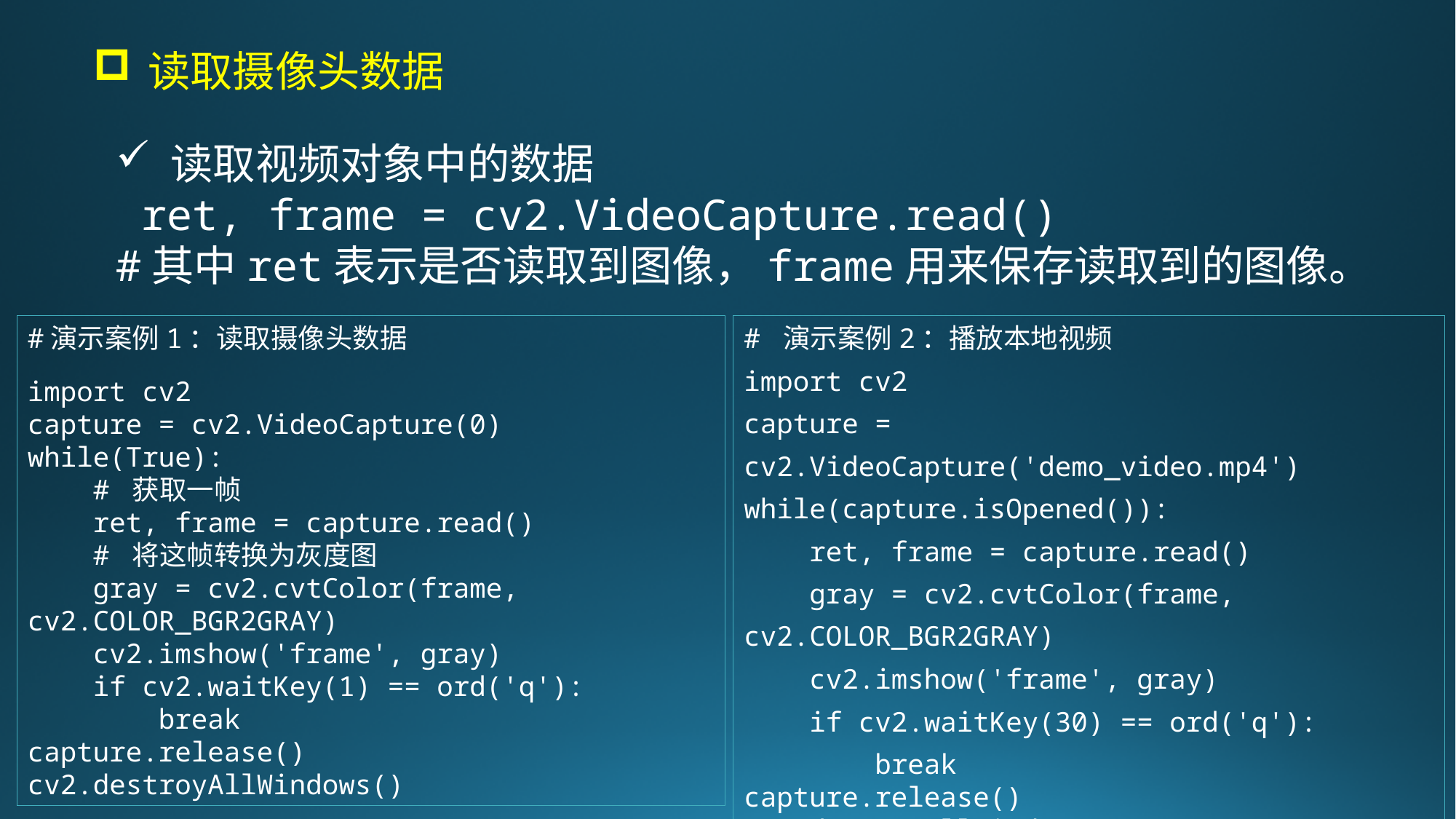

读取摄像头数据
读取视频对象中的数据
 ret, frame = cv2.VideoCapture.read()
#其中ret表示是否读取到图像，frame用来保存读取到的图像。
#演示案例1：读取摄像头数据

import cv2
capture = cv2.VideoCapture(0)
while(True):
    # 获取一帧
    ret, frame = capture.read()
    # 将这帧转换为灰度图
    gray = cv2.cvtColor(frame, cv2.COLOR_BGR2GRAY)
    cv2.imshow('frame', gray)
    if cv2.waitKey(1) == ord('q'):
        break
capture.release()
cv2.destroyAllWindows()
# 演示案例2：播放本地视频
import cv2
capture = cv2.VideoCapture('demo_video.mp4')
while(capture.isOpened()):
    ret, frame = capture.read()
    gray = cv2.cvtColor(frame, cv2.COLOR_BGR2GRAY)
    cv2.imshow('frame', gray)
    if cv2.waitKey(30) == ord('q'):
        break
capture.release()
cv2.destroyAllWindows()